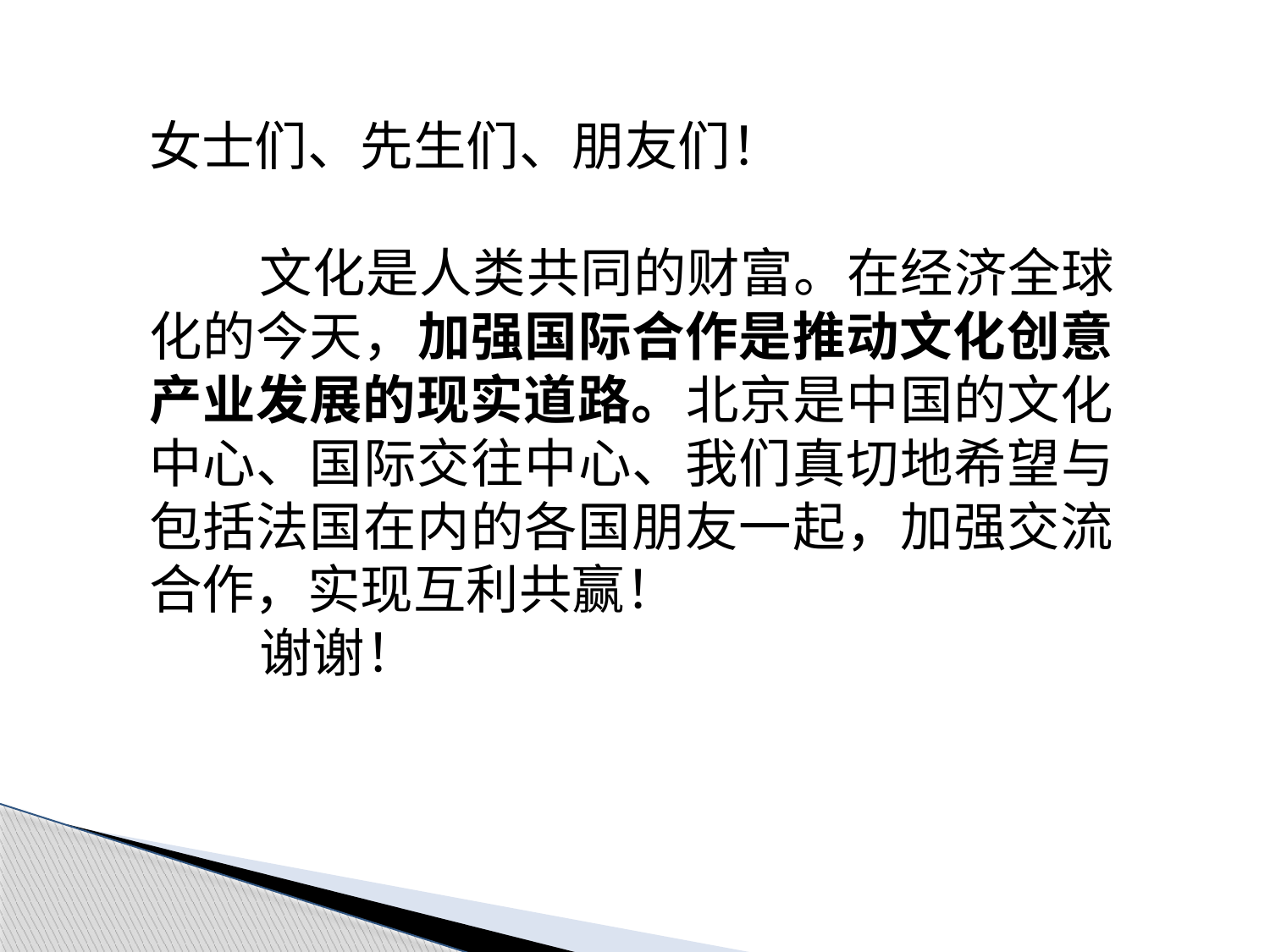

女士们、先生们、朋友们！

文化是人类共同的财富。在经济全球化的今天，加强国际合作是推动文化创意产业发展的现实道路。北京是中国的文化中心、国际交往中心、我们真切地希望与包括法国在内的各国朋友一起，加强交流合作，实现互利共赢！
谢谢！